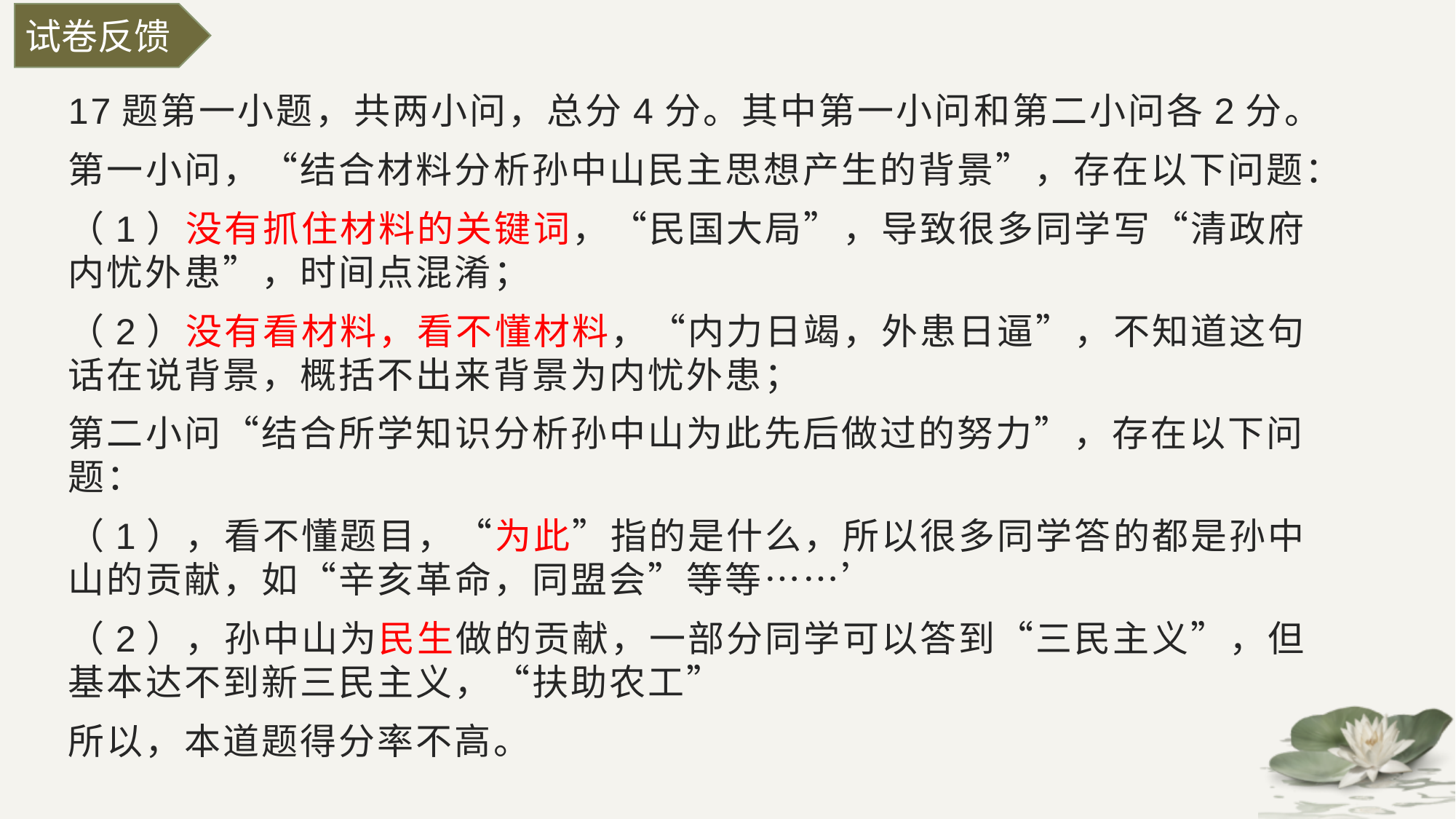

试卷反馈
17题第一小题，共两小问，总分4分。其中第一小问和第二小问各2分。
第一小问，“结合材料分析孙中山民主思想产生的背景”，存在以下问题：
（1）没有抓住材料的关键词，“民国大局”，导致很多同学写“清政府内忧外患”，时间点混淆；
（2）没有看材料，看不懂材料，“内力日竭，外患日逼”，不知道这句话在说背景，概括不出来背景为内忧外患；
第二小问“结合所学知识分析孙中山为此先后做过的努力”，存在以下问题：
（1），看不懂题目，“为此”指的是什么，所以很多同学答的都是孙中山的贡献，如“辛亥革命，同盟会”等等……’
（2），孙中山为民生做的贡献，一部分同学可以答到“三民主义”，但基本达不到新三民主义，“扶助农工”
所以，本道题得分率不高。